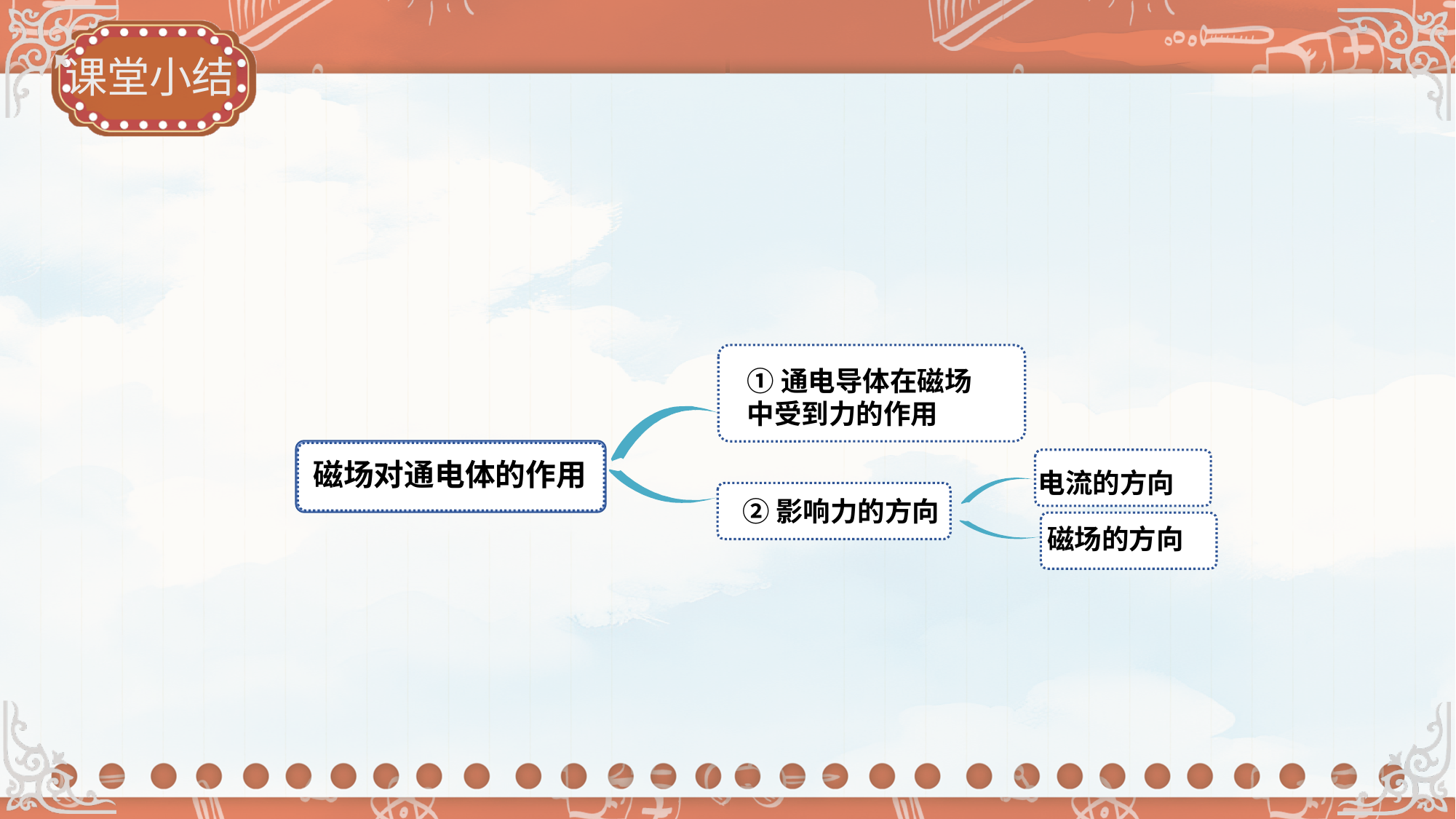

①通电导体在磁场中受到力的作用

磁场对通电体的作用

电流的方向

自动控制电路
②影响力的方向

磁场的方向